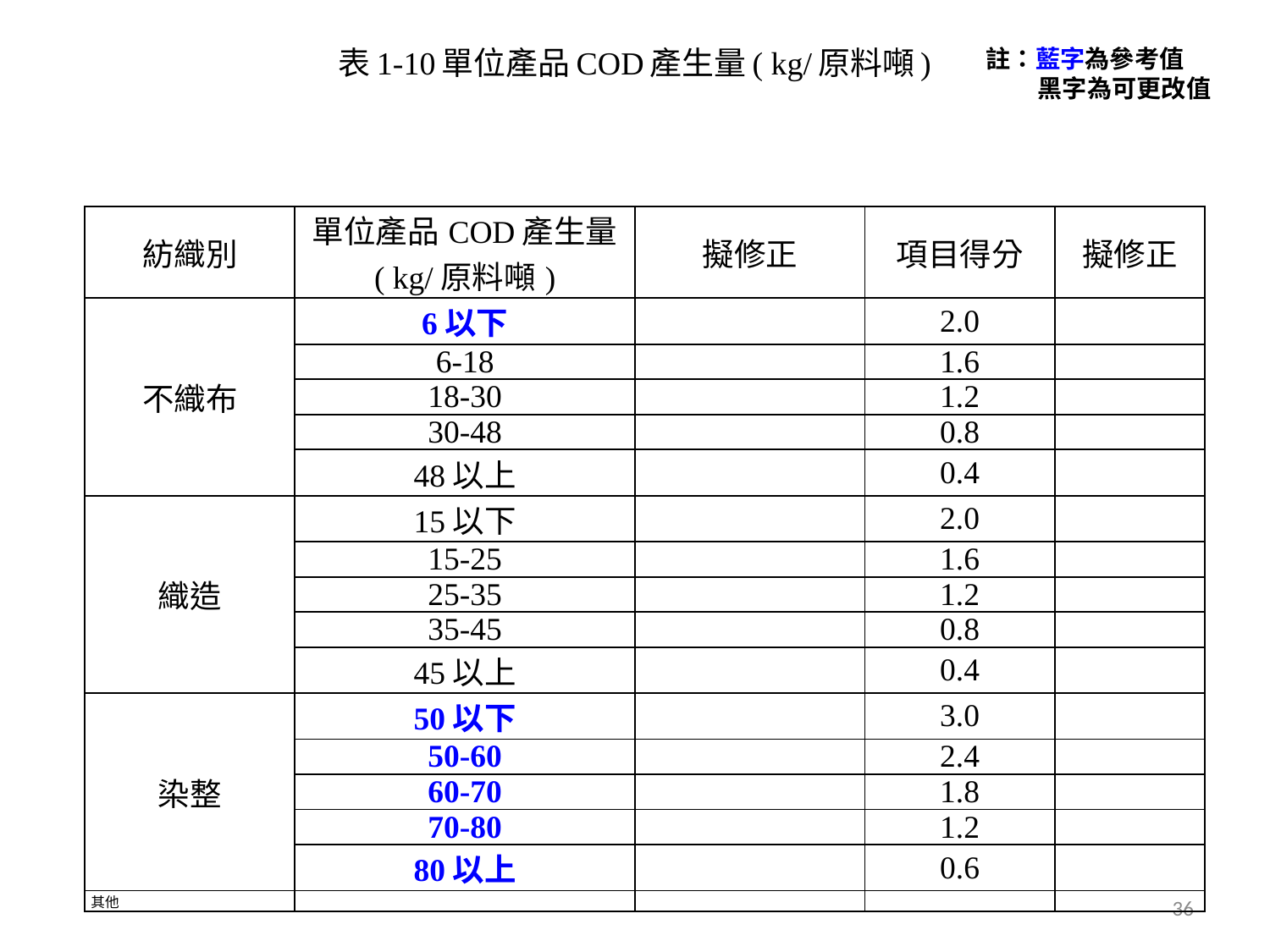

# 表1-10單位產品COD產生量( kg/原料噸)
註：藍字為參考值
        黑字為可更改值

| 紡織別 | 單位產品COD產生量 ( kg/原料噸) | 擬修正 | 項目得分 | 擬修正 |
| --- | --- | --- | --- | --- |
| 不織布 | 6以下 |  | 2.0 |  |
|  | 6-18 |  | 1.6 |  |
|  | 18-30 |  | 1.2 |  |
|  | 30-48 |  | 0.8 |  |
|  | 48以上 |  | 0.4 |  |
| 織造 | 15以下 |  | 2.0 |  |
|  | 15-25 |  | 1.6 |  |
|  | 25-35 |  | 1.2 |  |
|  | 35-45 |  | 0.8 |  |
|  | 45以上 |  | 0.4 |  |
| 染整 | 50以下 |  | 3.0 |  |
|  | 50-60 |  | 2.4 |  |
|  | 60-70 |  | 1.8 |  |
|  | 70-80 |  | 1.2 |  |
|  | 80以上 |  | 0.6 |  |
| 其他 |  |  |  |  |
36